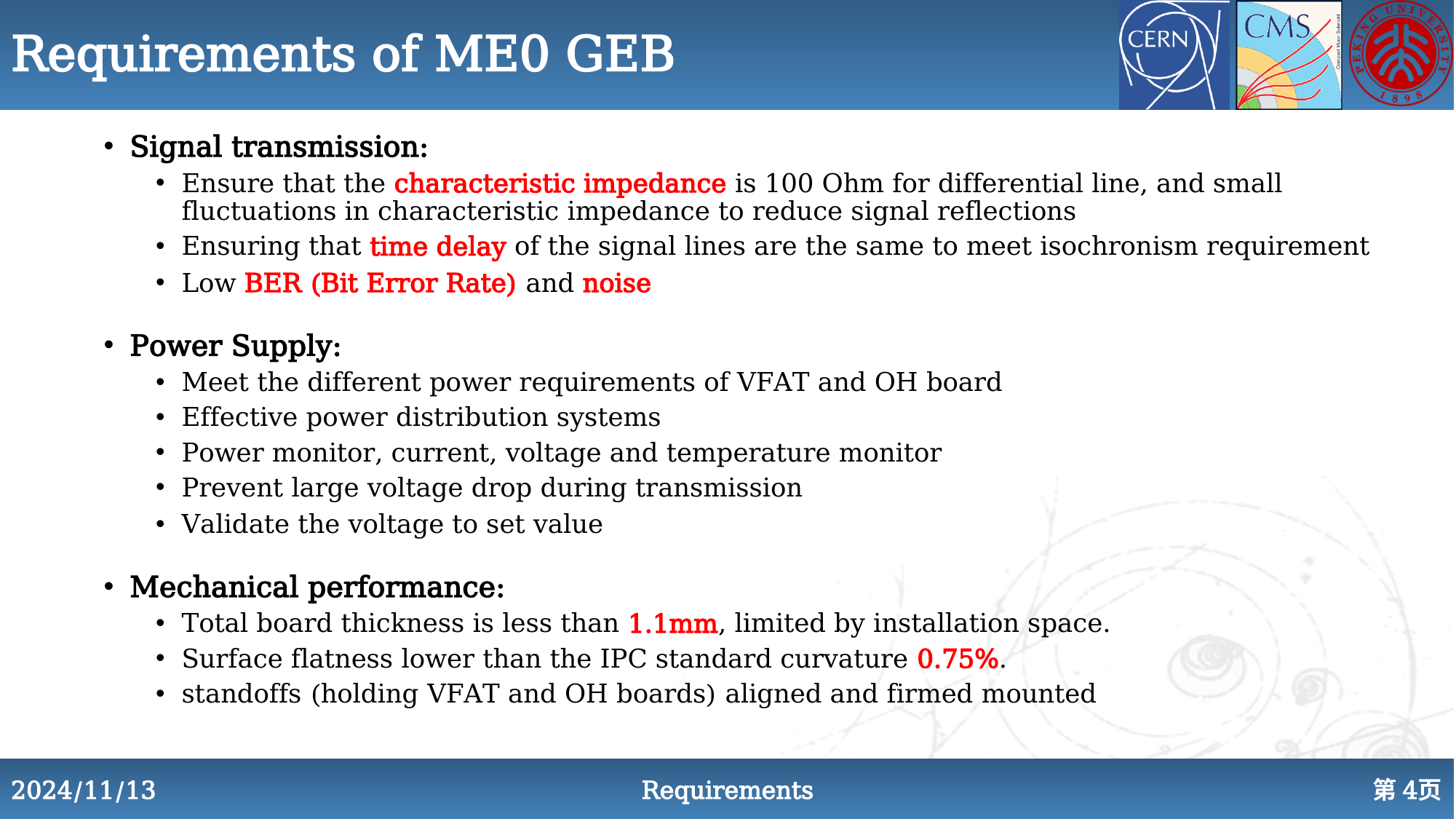

# Requirements of ME0 GEB
Signal transmission:
Ensure that the characteristic impedance is 100 Ohm for differential line, and small fluctuations in characteristic impedance to reduce signal reflections
Ensuring that time delay of the signal lines are the same to meet isochronism requirement
Low BER (Bit Error Rate) and noise
Power Supply:
Meet the different power requirements of VFAT and OH board
Effective power distribution systems
Power monitor, current, voltage and temperature monitor
Prevent large voltage drop during transmission
Validate the voltage to set value
Mechanical performance:
Total board thickness is less than 1.1mm, limited by installation space.
Surface flatness lower than the IPC standard curvature 0.75%.
standoffs (holding VFAT and OH boards) aligned and firmed mounted
2024/11/13
Requirements
第4页